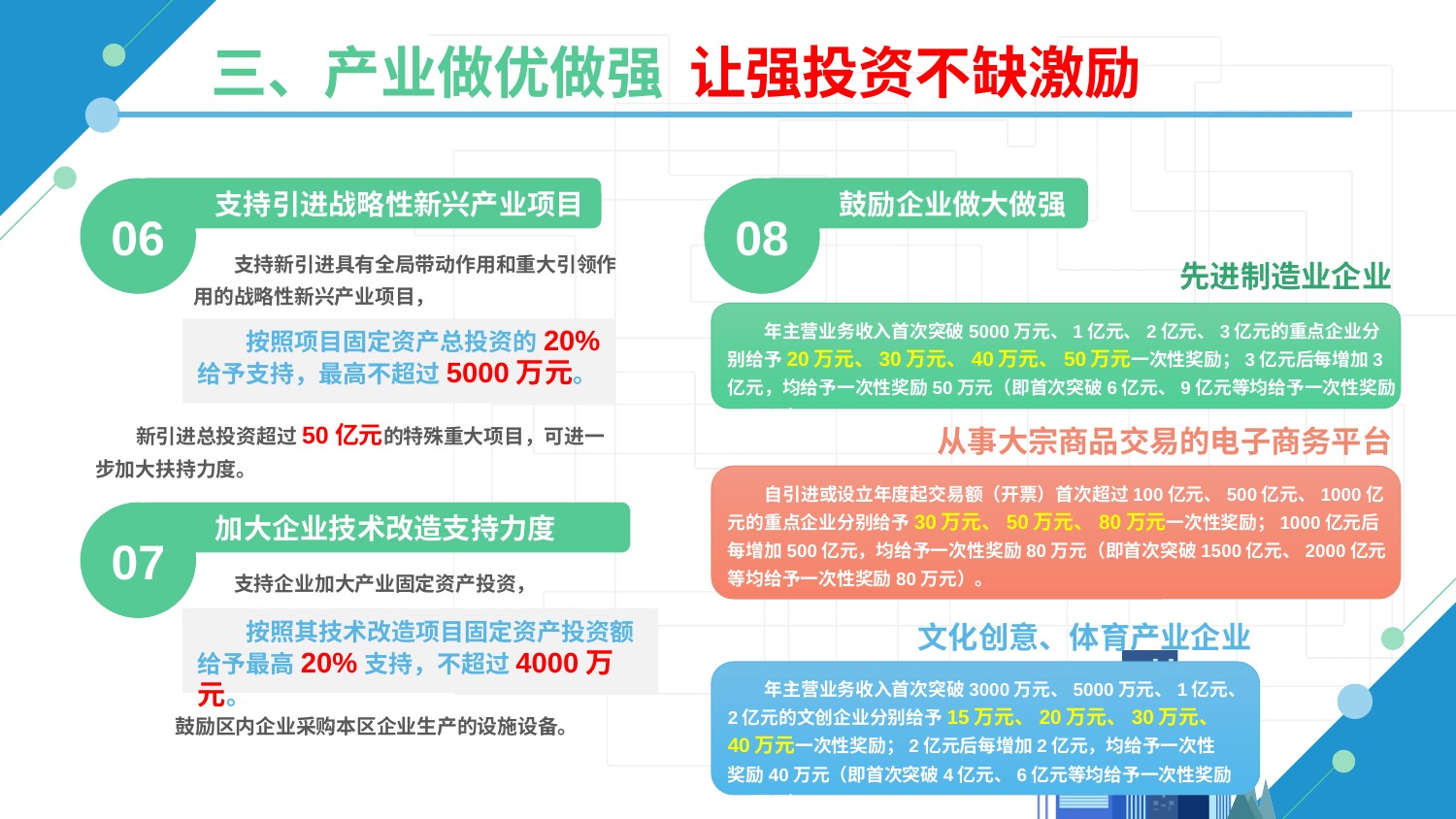

三、产业做优做强  让强投资不缺激励
06

支持引进战略性新兴产业项目
08

鼓励企业做大做强
支持新引进具有全局带动作用和重大引领作用的战略性新兴产业项目，
先进制造业企业

年主营业务收入首次突破5000万元、1亿元、2亿元、3亿元的重点企业分别给予20万元、30万元、40万元、50万元一次性奖励；3亿元后每增加3亿元，均给予一次性奖励50万元（即首次突破6亿元、9亿元等均给予一次性奖励50万元）。
按照项目固定资产总投资的20%给予支持，最高不超过5000万元。

新引进总投资超过50亿元的特殊重大项目，可进一步加大扶持力度。
从事大宗商品交易的电子商务平台

自引进或设立年度起交易额（开票）首次超过100亿元、500亿元、1000亿元的重点企业分别给予30万元、50万元、80万元一次性奖励；1000亿元后每增加500亿元，均给予一次性奖励80万元（即首次突破1500亿元、2000亿元等均给予一次性奖励80万元）。

07
加大企业技术改造支持力度
支持企业加大产业固定资产投资，
按照其技术改造项目固定资产投资额给予最高20%支持，不超过4000万元。

文化创意、体育产业企业

年主营业务收入首次突破3000万元、5000万元、1亿元、2亿元的文创企业分别给予15万元、20万元、30万元、40万元一次性奖励；2亿元后每增加2亿元，均给予一次性奖励40万元（即首次突破4亿元、6亿元等均给予一次性奖励40万元）。
鼓励区内企业采购本区企业生产的设施设备。